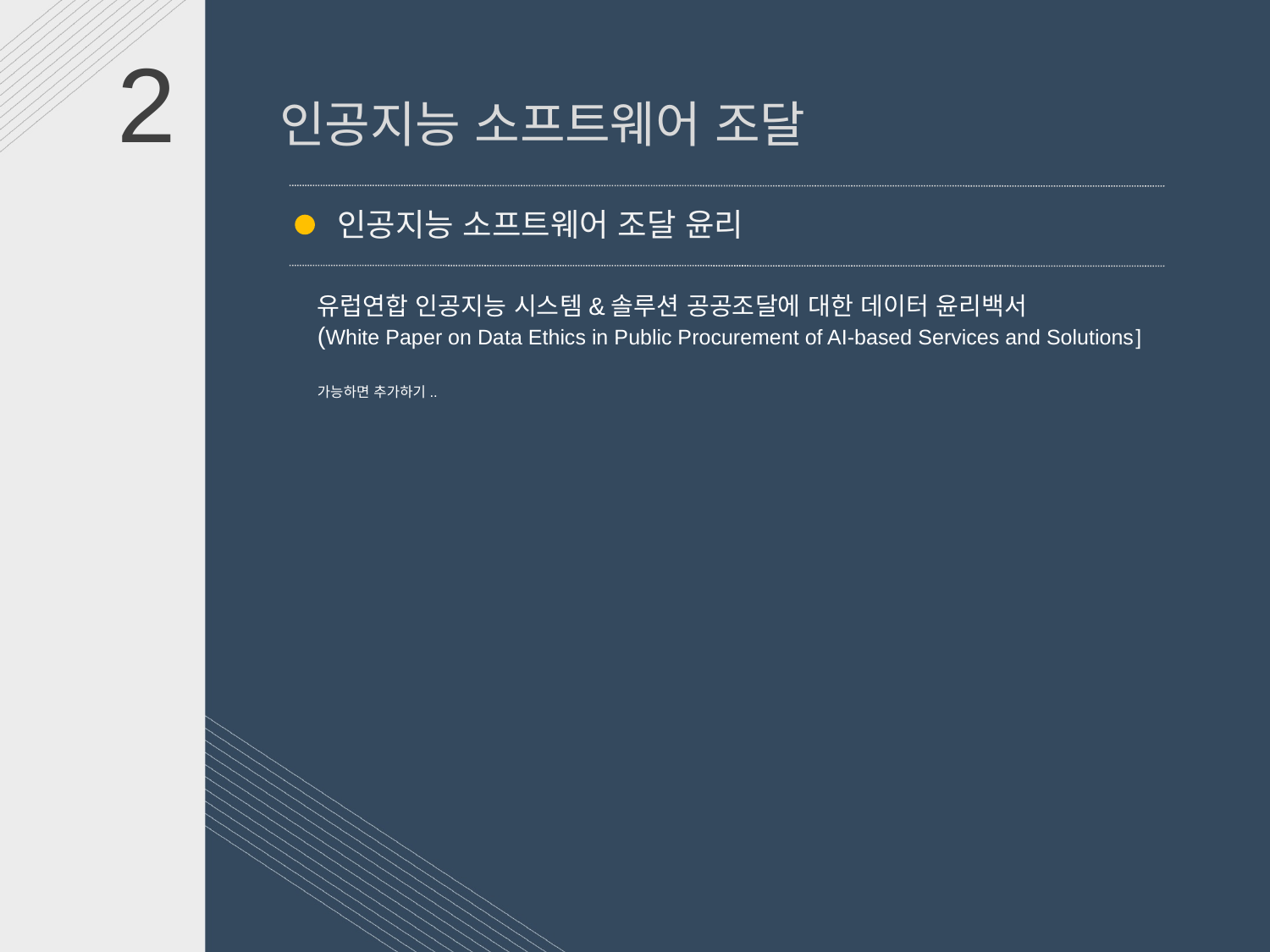

2    인공지능 소프트웨어 조달
인공지능 소프트웨어 조달 윤리

유럽연합 인공지능 시스템&솔루션 공공조달에 대한 데이터 윤리백서
(White Paper on Data Ethics in Public Procurement of AI-based Services and Solutions]

가능하면 추가하기..